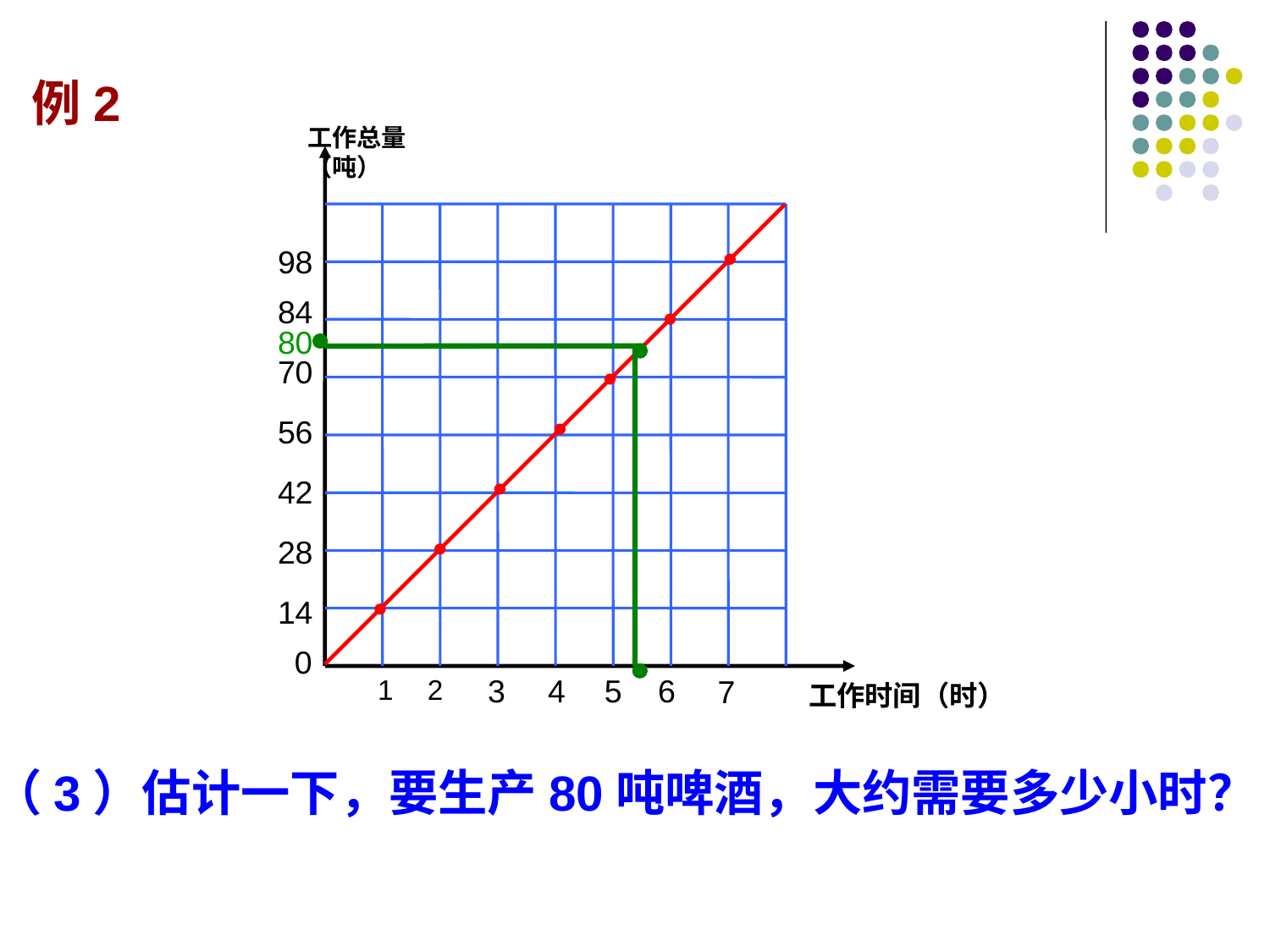

例2
工作总量（吨）

98
84
70
56
42
28
14
0
3
4
5
6
1
2
7
工作时间（时）

80

（3）估计一下，要生产80吨啤酒，大约需要多少小时？